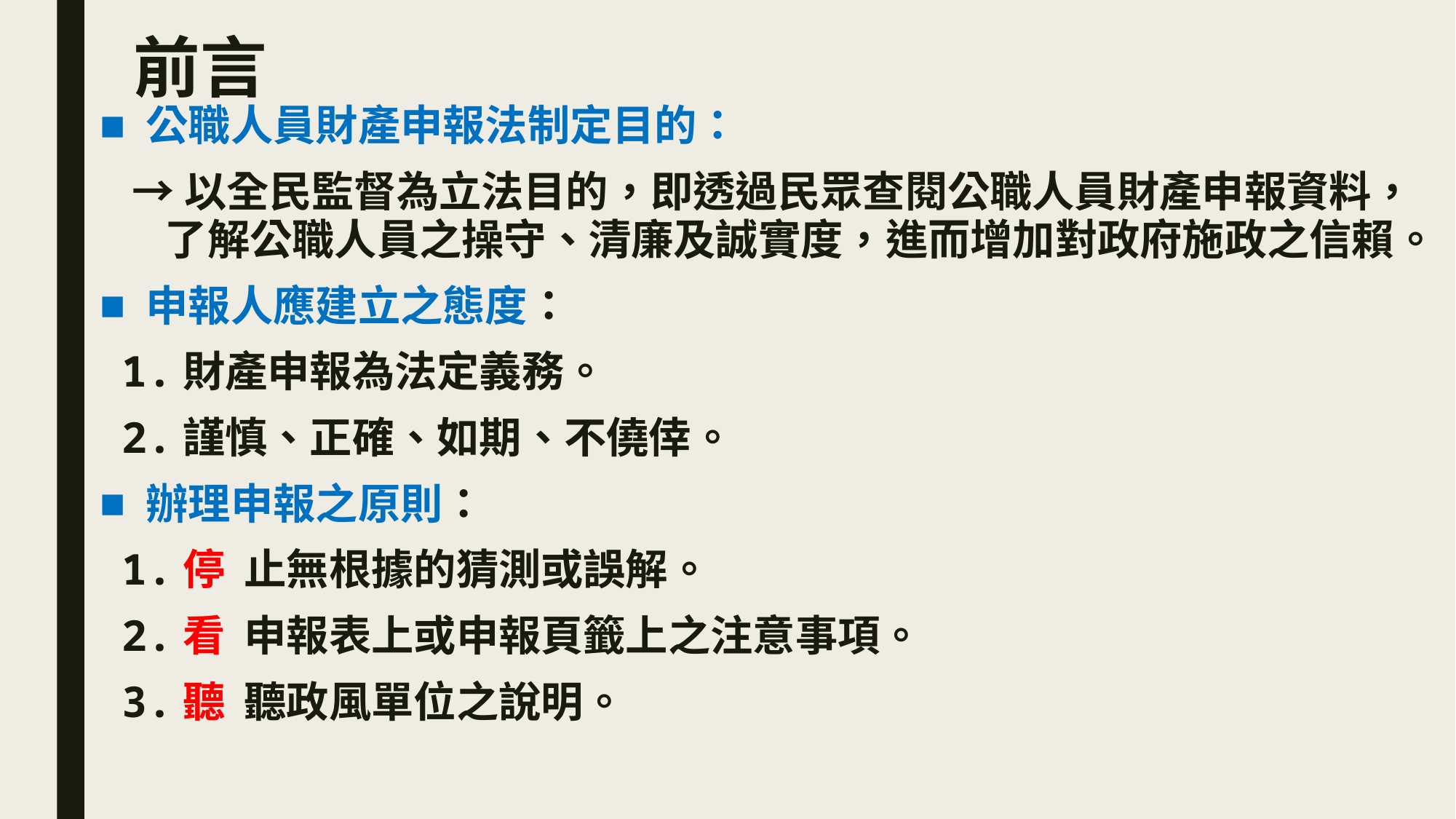

# 前言
公職人員財產申報法制定目的：
→以全民監督為立法目的，即透過民眾查閱公職人員財產申報資料，了解公職人員之操守、清廉及誠實度，進而增加對政府施政之信賴。
申報人應建立之態度：
1.財產申報為法定義務。
2.謹慎、正確、如期、不僥倖。
辦理申報之原則：
1.停  止無根據的猜測或誤解。
2.看  申報表上或申報頁籤上之注意事項。
3.聽  聽政風單位之說明。